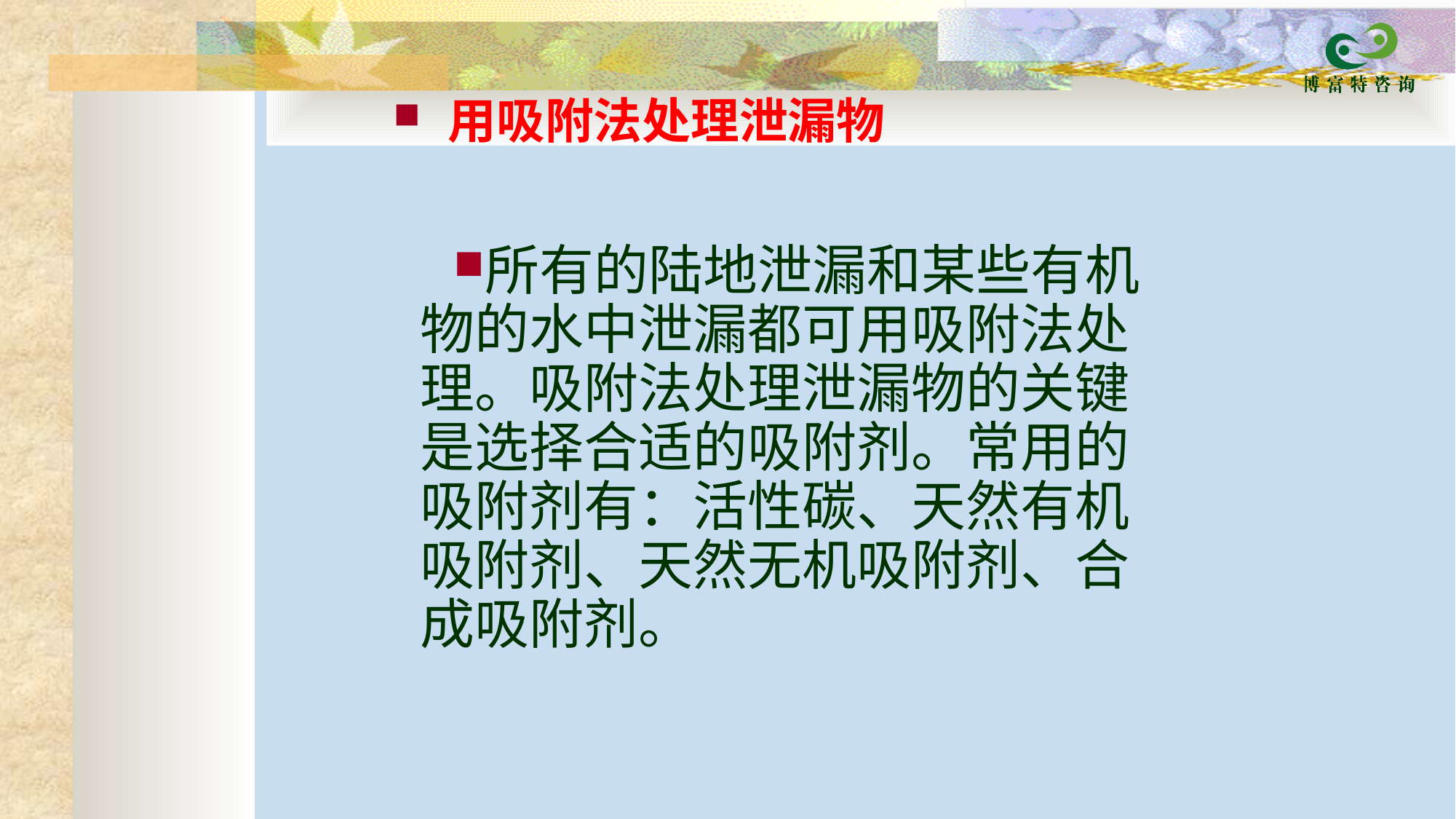

用吸附法处理泄漏物
所有的陆地泄漏和某些有机物的水中泄漏都可用吸附法处理。吸附法处理泄漏物的关键是选择合适的吸附剂。常用的吸附剂有：活性碳、天然有机吸附剂、天然无机吸附剂、合成吸附剂。